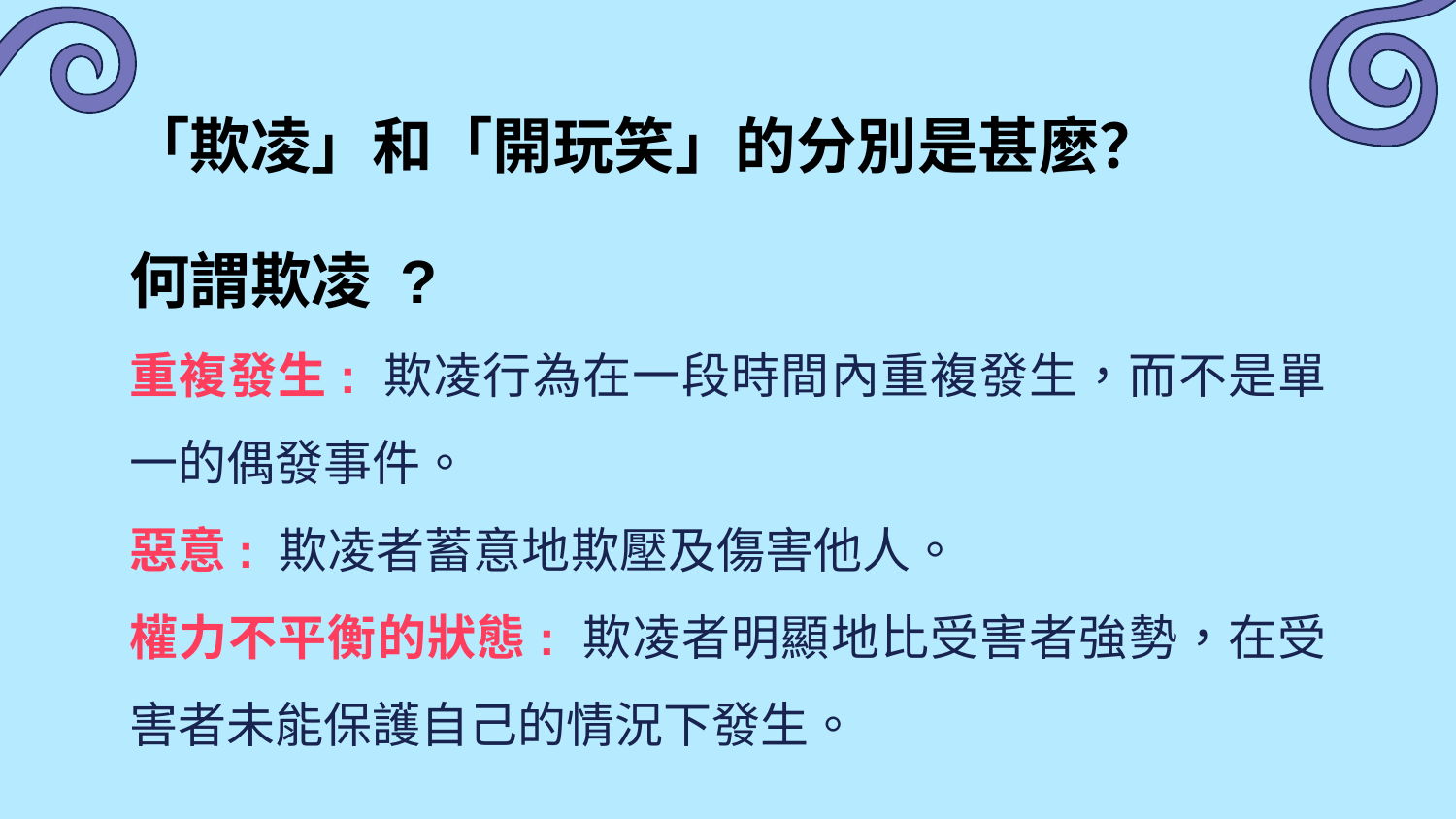

# 「欺凌」和「開玩笑」的分別是甚麼？
何謂欺凌 ?
重複發生: 欺凌行為在一段時間內重複發生，而不是單一的偶發事件。
惡意: 欺凌者蓄意地欺壓及傷害他人。
權力不平衡的狀態: 欺凌者明顯地比受害者強勢，在受害者未能保護自己的情況下發生。